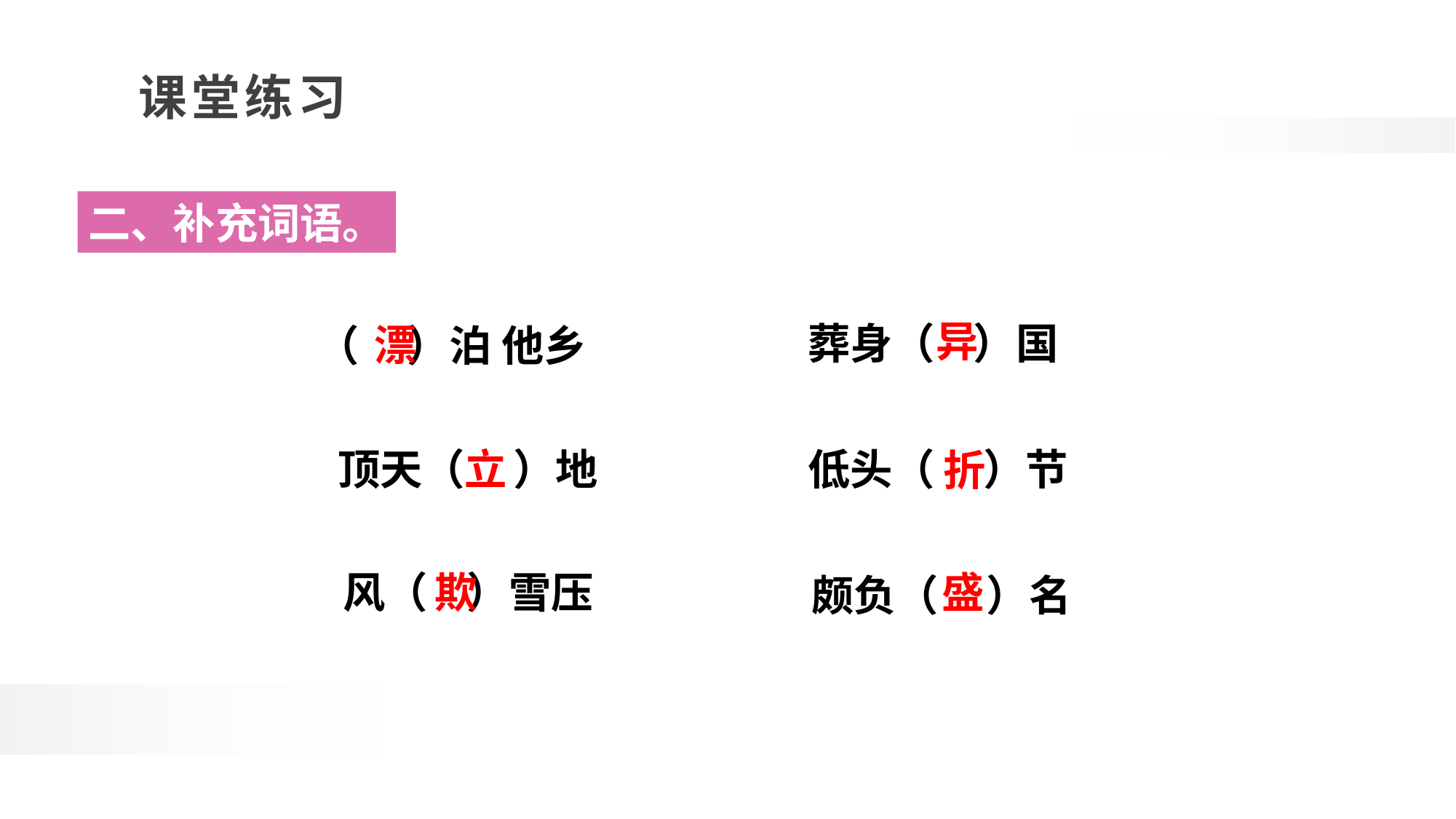

二、补充词语。
葬身（    ）国
异
（     ）泊 他乡
漂
顶天（     ）地
低头（     ）节
立
折
风（    ）雪压
欺
盛
颇负（     ）名